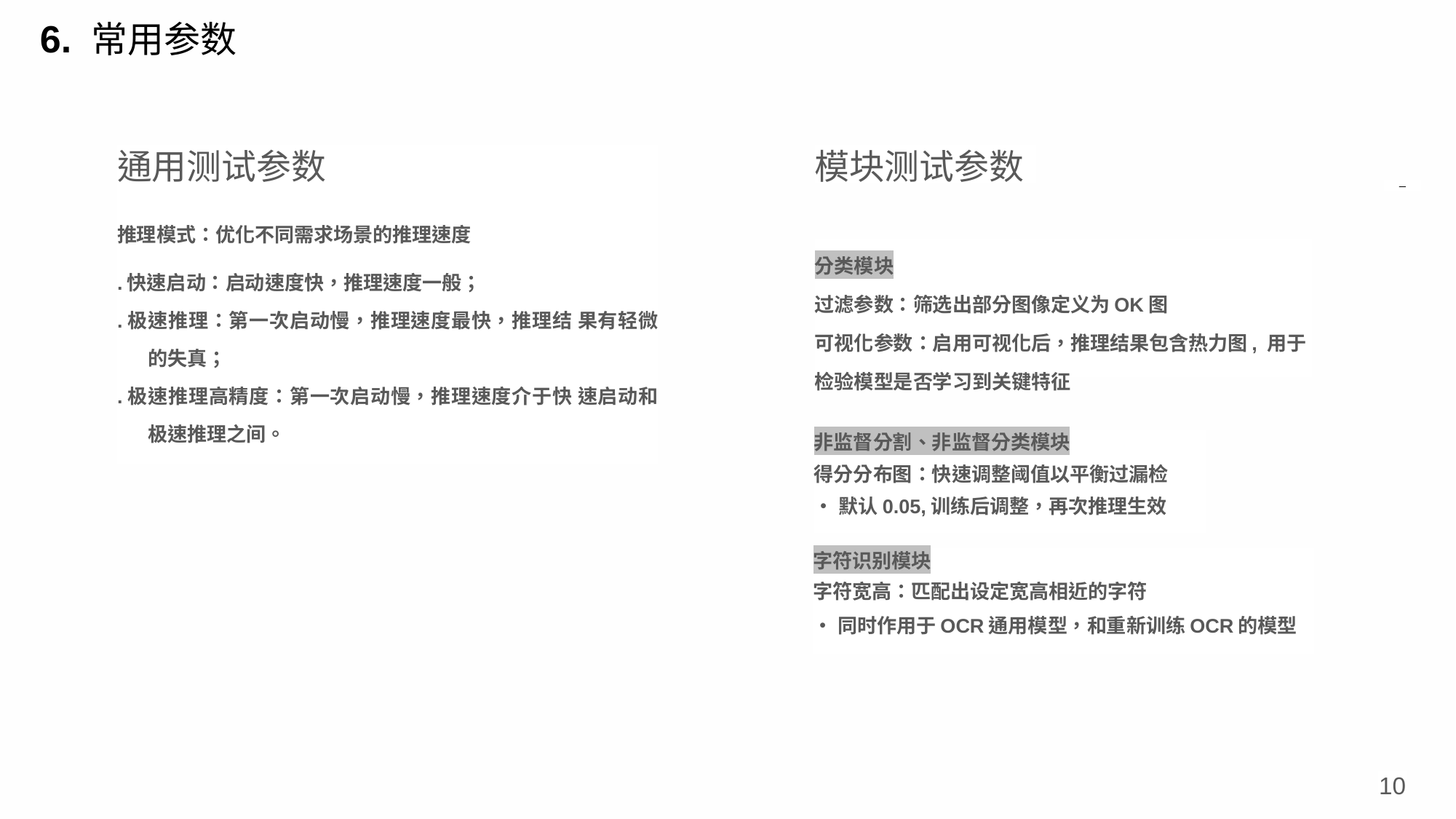

6. 常用参数
通用测试参数
推理模式：优化不同需求场景的推理速度
.快速启动：启动速度快，推理速度一般；
.极速推理：第一次启动慢，推理速度最快，推理结 果有轻微的失真；
.极速推理高精度：第一次启动慢，推理速度介于快 速启动和极速推理之间。
模块测试参数
__
分类模块
过滤参数：筛选出部分图像定义为OK图
可视化参数：启用可视化后，推理结果包含热力图, 用于检验模型是否学习到关键特征
非监督分割、非监督分类模块
得分分布图：快速调整阈值以平衡过漏检
•默认0.05,训练后调整，再次推理生效
字符识别模块
字符宽高：匹配出设定宽高相近的字符
•同时作用于OCR通用模型，和重新训练OCR的模型
10